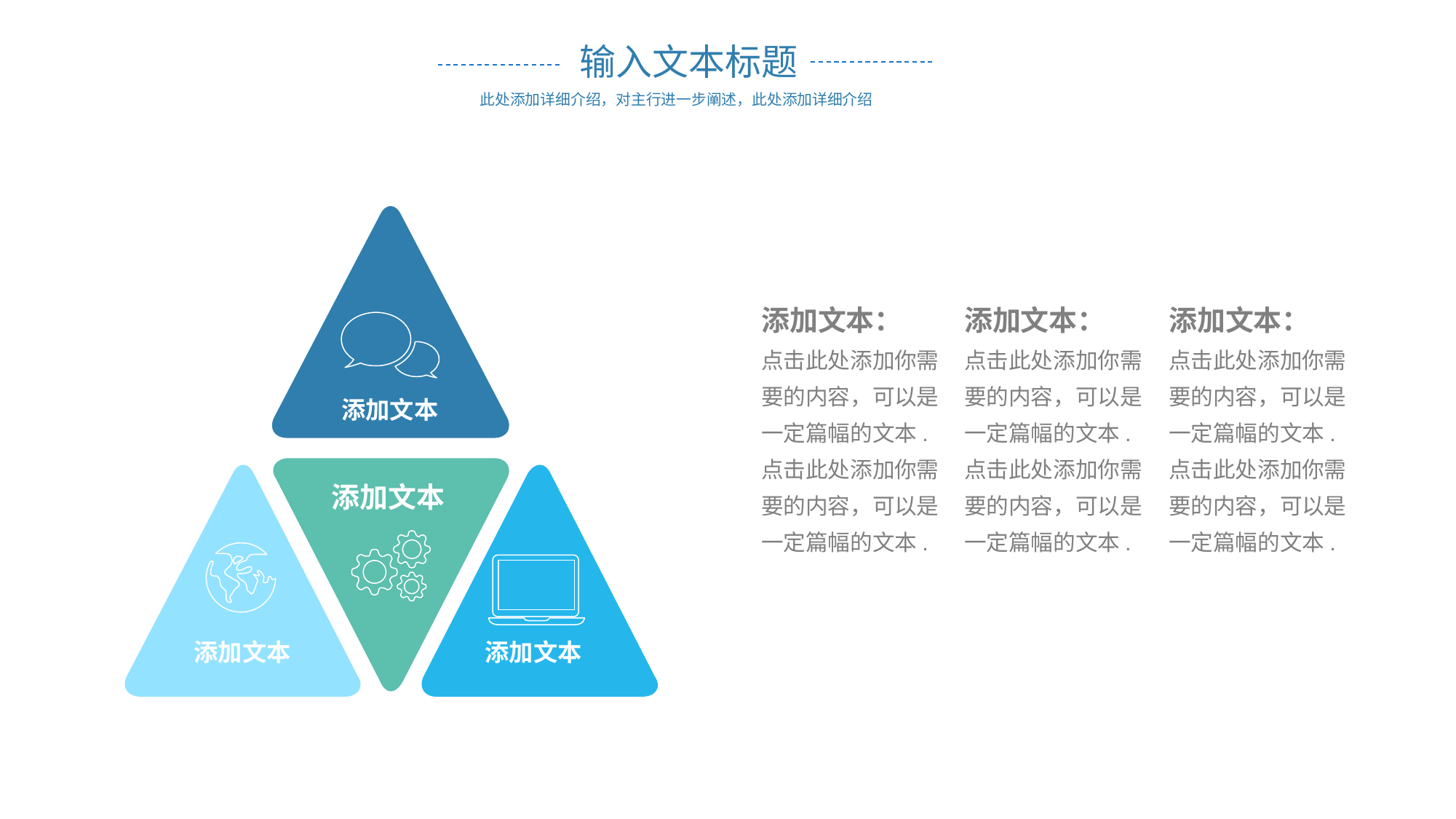

输入文本标题
此处添加详细介绍，对主行进一步阐述，此处添加详细介绍

添加文本
添加文本：
点击此处添加你需要的内容，可以是一定篇幅的文本.点击此处添加你需要的内容，可以是一定篇幅的文本.
添加文本：
点击此处添加你需要的内容，可以是一定篇幅的文本.点击此处添加你需要的内容，可以是一定篇幅的文本.
添加文本：
点击此处添加你需要的内容，可以是一定篇幅的文本.点击此处添加你需要的内容，可以是一定篇幅的文本.

添加文本

添加文本

添加文本